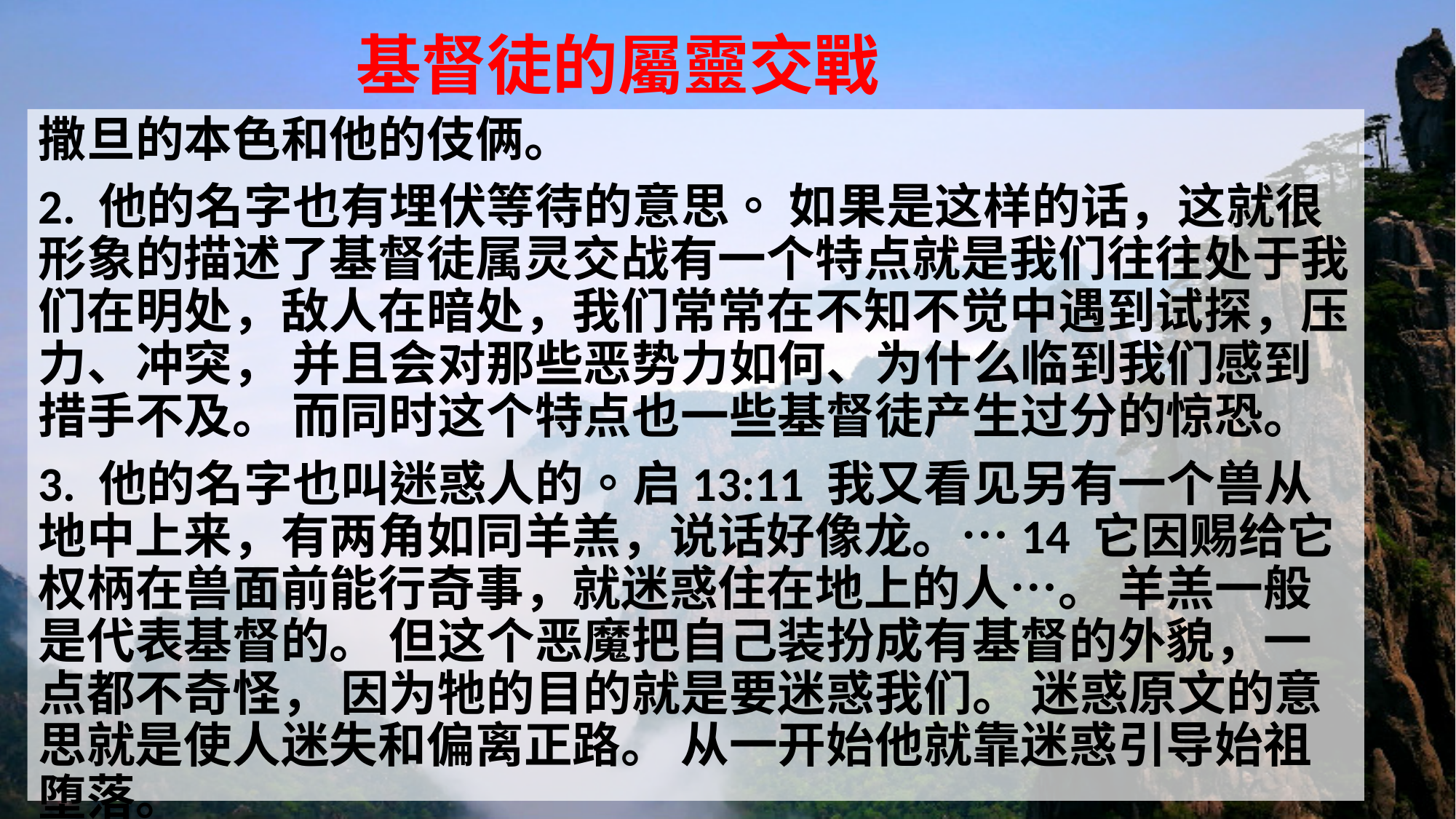

# 基督徒的屬靈交戰
撒旦的本色和他的伎俩。
2. 他的名字也有埋伏等待的意思。 如果是这样的话，这就很形象的描述了基督徒属灵交战有一个特点就是我们往往处于我们在明处，敌人在暗处，我们常常在不知不觉中遇到试探，压力、冲突， 并且会对那些恶势力如何、为什么临到我们感到措手不及。 而同时这个特点也一些基督徒产生过分的惊恐。
3. 他的名字也叫迷惑人的。启13:11 我又看见另有一个兽从地中上来，有两角如同羊羔，说话好像龙。…14 它因赐给它权柄在兽面前能行奇事，就迷惑住在地上的人…。 羊羔一般是代表基督的。 但这个恶魔把自己装扮成有基督的外貌，一点都不奇怪， 因为牠的目的就是要迷惑我们。 迷惑原文的意思就是使人迷失和偏离正路。 从一开始他就靠迷惑引导始祖堕落。